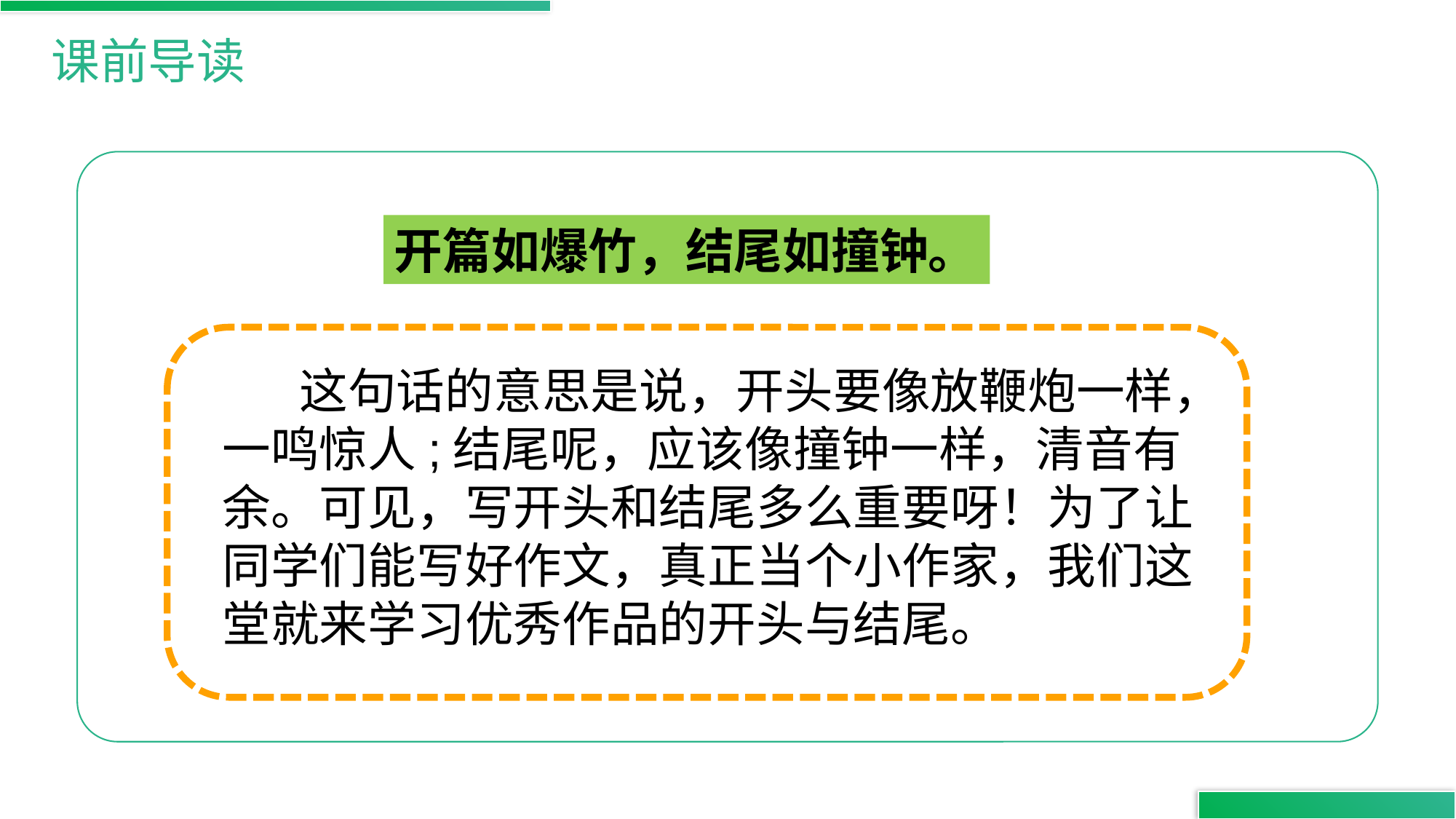

课前导读
开篇如爆竹，结尾如撞钟。

      这句话的意思是说，开头要像放鞭炮一样，一鸣惊人;结尾呢，应该像撞钟一样，清音有余。可见，写开头和结尾多么重要呀！为了让同学们能写好作文，真正当个小作家，我们这堂就来学习优秀作品的开头与结尾。